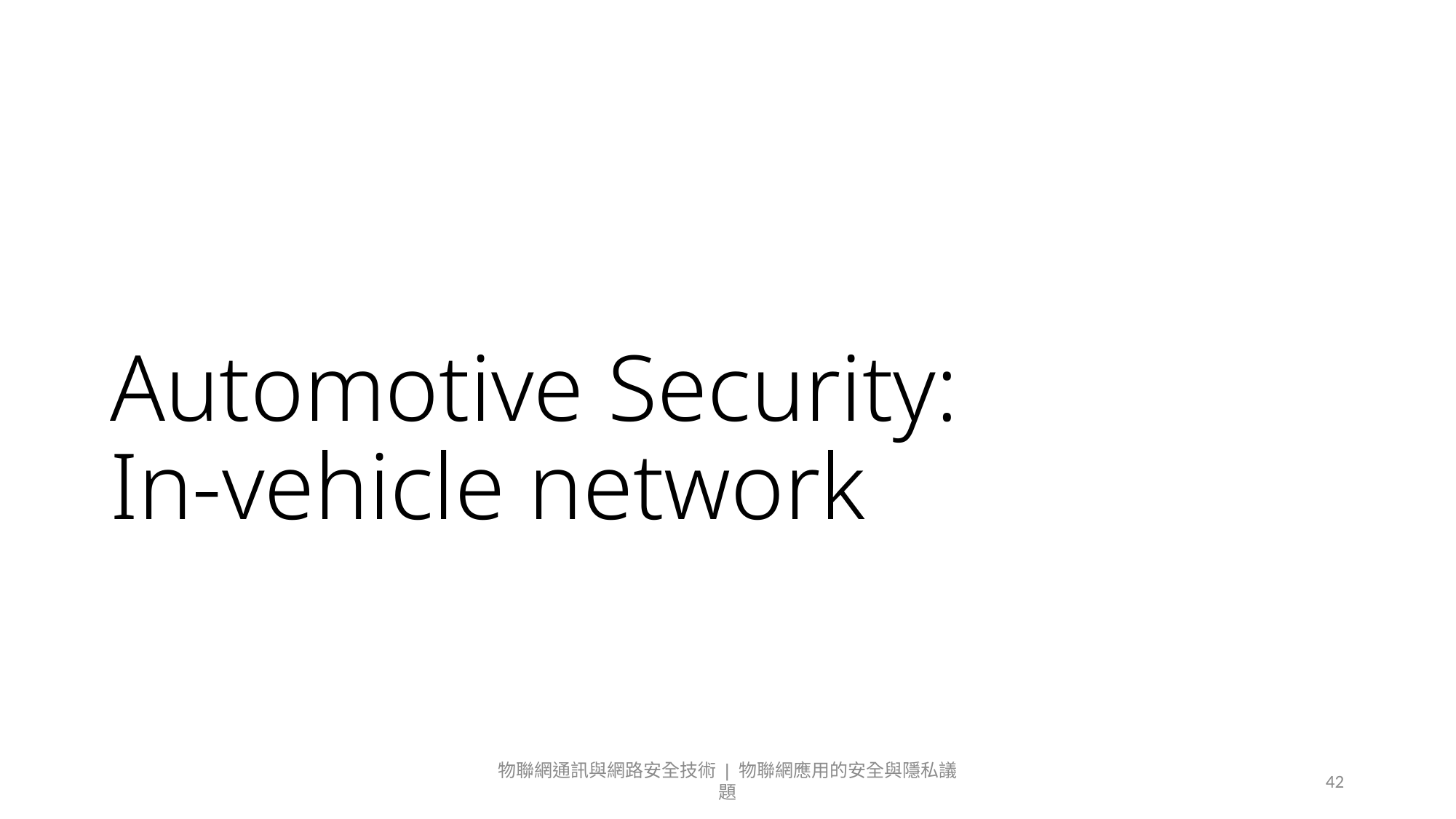

# Automotive Security: In-vehicle network

物聯網通訊與網路安全技術 | 物聯網應用的安全與隱私議題
42